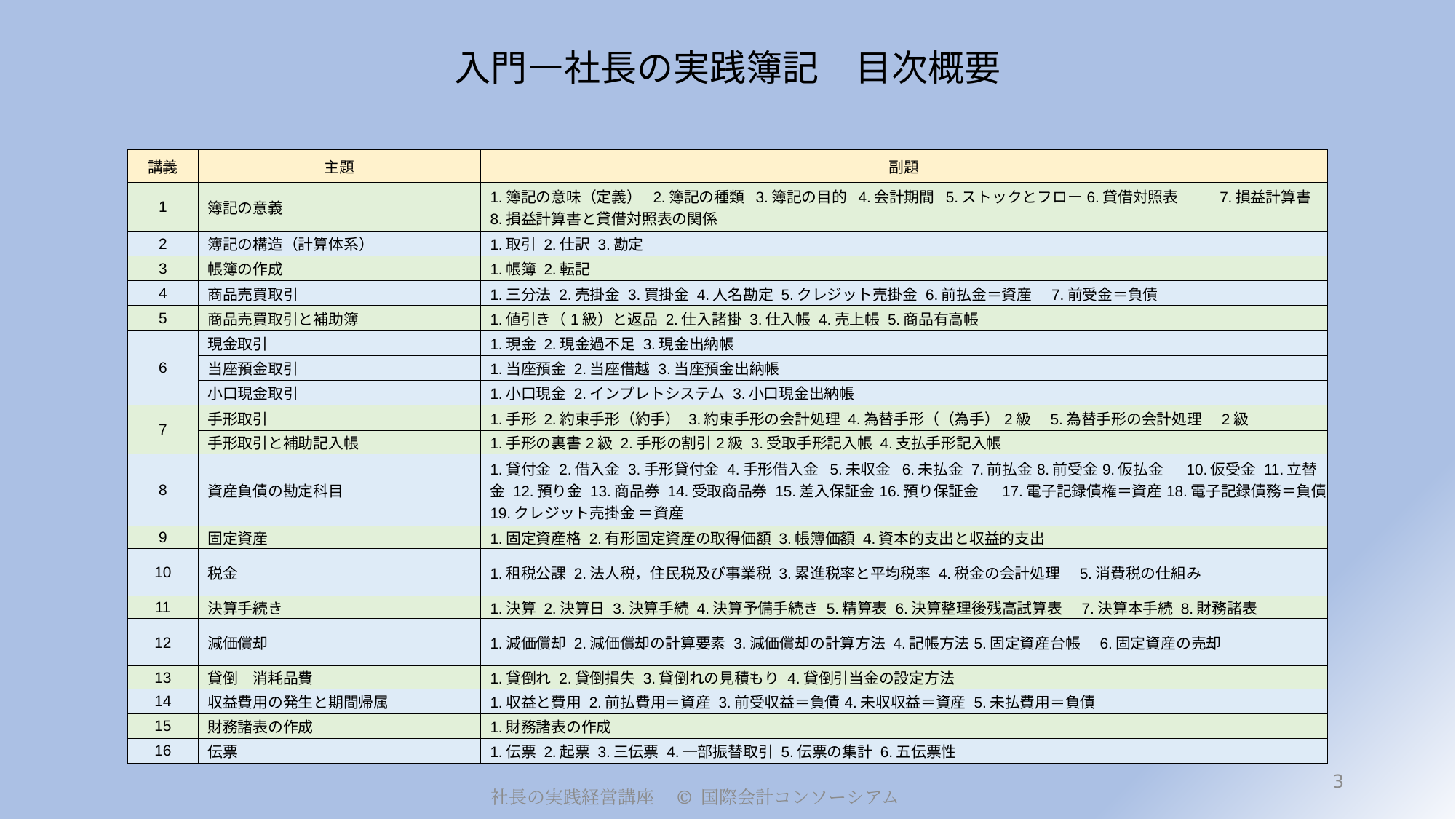

入門―社長の実践簿記　目次概要
| 講義 | 主題 | 副題 |
| --- | --- | --- |
| 1 | 簿記の意義 | 1.簿記の意味（定義） 2.簿記の種類 3.簿記の目的 4.会計期間 5.ストックとフロー6.貸借対照表 　　 7.損益計算書 8.損益計算書と貸借対照表の関係 |
| 2 | 簿記の構造（計算体系） | 1.取引 2.仕訳 3.勘定 |
| 3 | 帳簿の作成 | 1.帳簿 2.転記 |
| 4 | 商品売買取引 | 1.三分法 2.売掛金 3.買掛金 4.人名勘定 5.クレジット売掛金 6.前払金＝資産　7.前受金＝負債 |
| 5 | 商品売買取引と補助簿 | 1.値引き（1級）と返品 2.仕入諸掛 3.仕入帳 4.売上帳 5.商品有高帳 |
| 6 | 現金取引 | 1.現金 2.現金過不足 3.現金出納帳 |
|  | 当座預金取引 | 1.当座預金 2.当座借越 3.当座預金出納帳 |
|  | 小口現金取引 | 1.小口現金 2.インプレトシステム 3.小口現金出納帳 |
| 7 | 手形取引 | 1.手形 2.約束手形（約手） 3.約束手形の会計処理 4.為替手形（（為手）2級　5.為替手形の会計処理　2級 |
|  | 手形取引と補助記入帳 | 1.手形の裏書2級 2.手形の割引2級 3.受取手形記入帳 4.支払手形記入帳 |
| 8 | 資産負債の勘定科目 | 1.貸付金 2.借入金 3.手形貸付金 4.手形借入金 5.未収金 6.未払金 7.前払金8.前受金9.仮払金　 10.仮受金 11.立替金 12.預り金 13.商品券 14.受取商品券 15.差入保証金16.預り保証金 　17.電子記録債権＝資産18.電子記録債務＝負債 19.クレジット売掛金 ＝資産 |
| 9 | 固定資産 | 1.固定資産格 2.有形固定資産の取得価額 3.帳簿価額 4.資本的支出と収益的支出 |
| 10 | 税金 | 1.租税公課 2.法人税，住民税及び事業税 3.累進税率と平均税率 4.税金の会計処理　5.消費税の仕組み |
| 11 | 決算手続き | 1.決算 2.決算日 3.決算手続 4.決算予備手続き 5.精算表 6.決算整理後残高試算表　7.決算本手続 8.財務諸表 |
| 12 | 減価償却 | 1.減価償却 2.減価償却の計算要素 3.減価償却の計算方法 4.記帳方法5.固定資産台帳　6.固定資産の売却 |
| 13 | 貸倒　消耗品費 | 1.貸倒れ 2.貸倒損失 3.貸倒れの見積もり 4.貸倒引当金の設定方法 |
| 14 | 収益費用の発生と期間帰属 | 1.収益と費用 2.前払費用＝資産 3.前受収益＝負債4.未収収益＝資産 5.未払費用＝負債 |
| 15 | 財務諸表の作成 | 1.財務諸表の作成 |
| 16 | 伝票 | 1.伝票 2.起票 3.三伝票 4.一部振替取引 5.伝票の集計 6.五伝票性 |
3
社長の実践経営講座　© 国際会計コンソーシアム